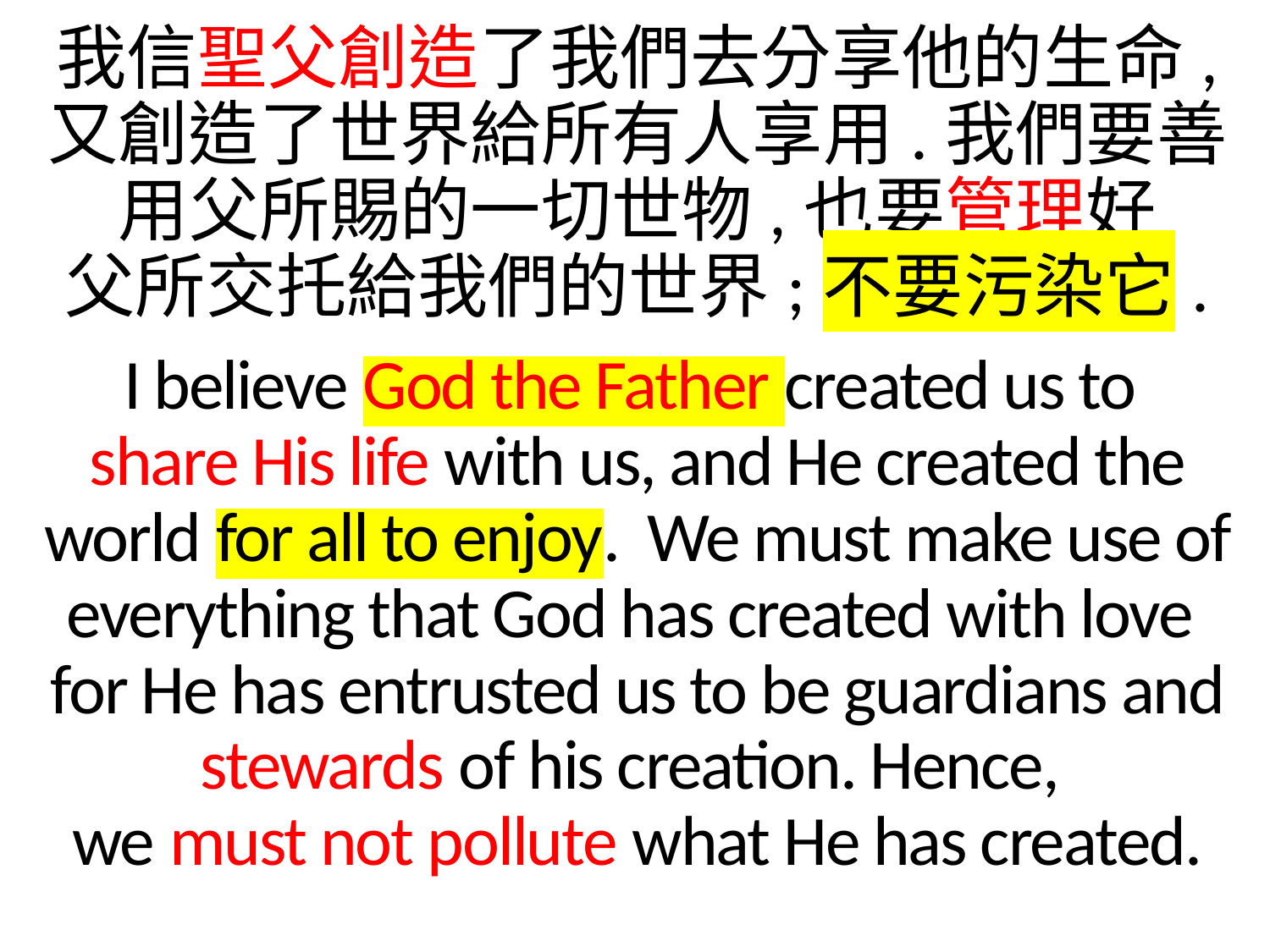

我信聖父創造了我們去分享他的生命,
又創造了世界給所有人享用.我們要善用父所賜的一切世物,也要管理好
父所交托給我們的世界;不要污染它.
I believe God the Father created us to
share His life with us, and He created the world for all to enjoy.  We must make use of everything that God has created with love
for He has entrusted us to be guardians and stewards of his creation. Hence,
we must not pollute what He has created.